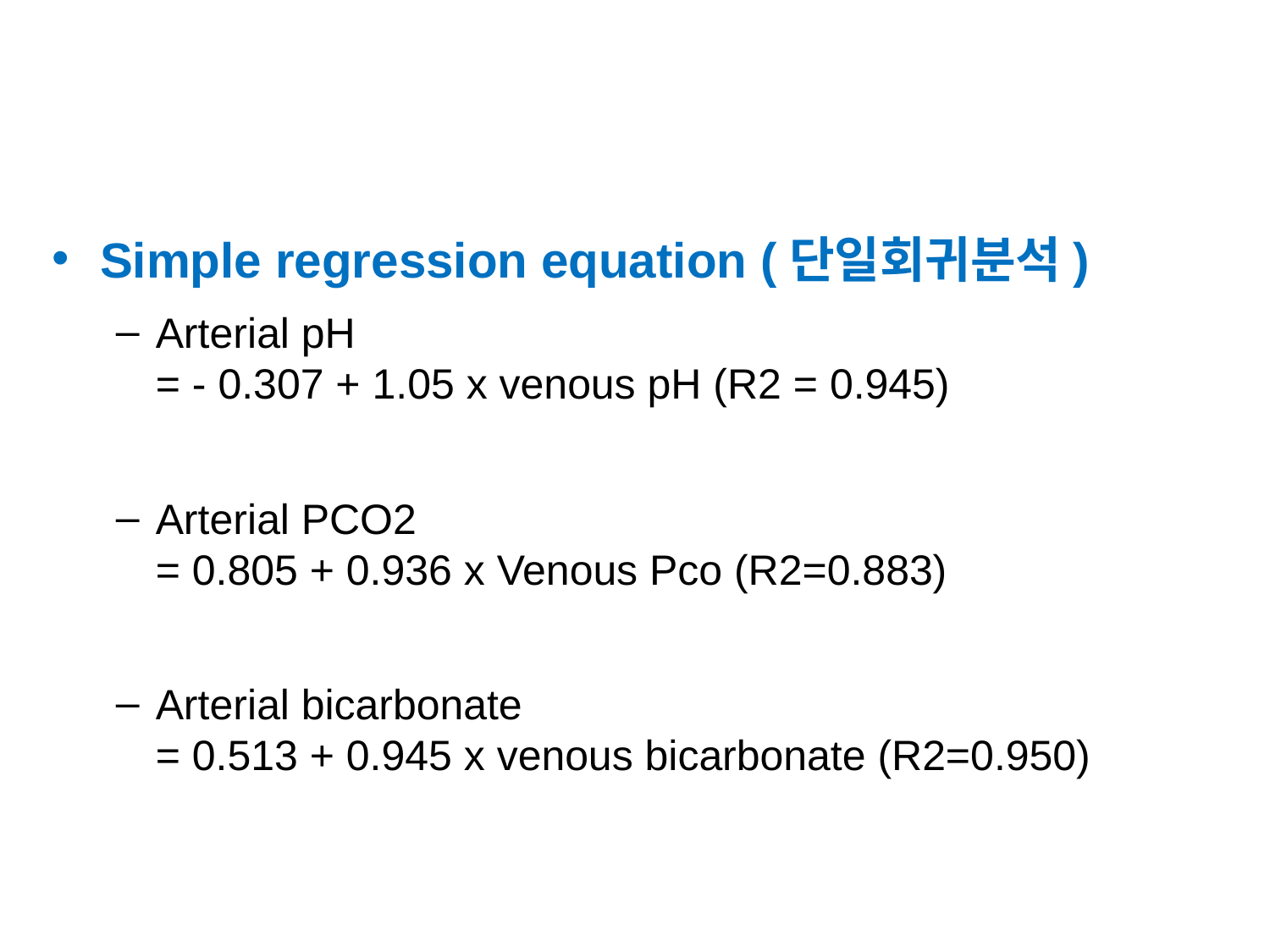

#
Simple regression equation (단일회귀분석)

Arterial pH
= - 0.307 + 1.05 x venous pH (R2 = 0.945)

Arterial PCO2
= 0.805 + 0.936 x Venous Pco (R2=0.883)

Arterial bicarbonate
= 0.513 + 0.945 x venous bicarbonate (R2=0.950)